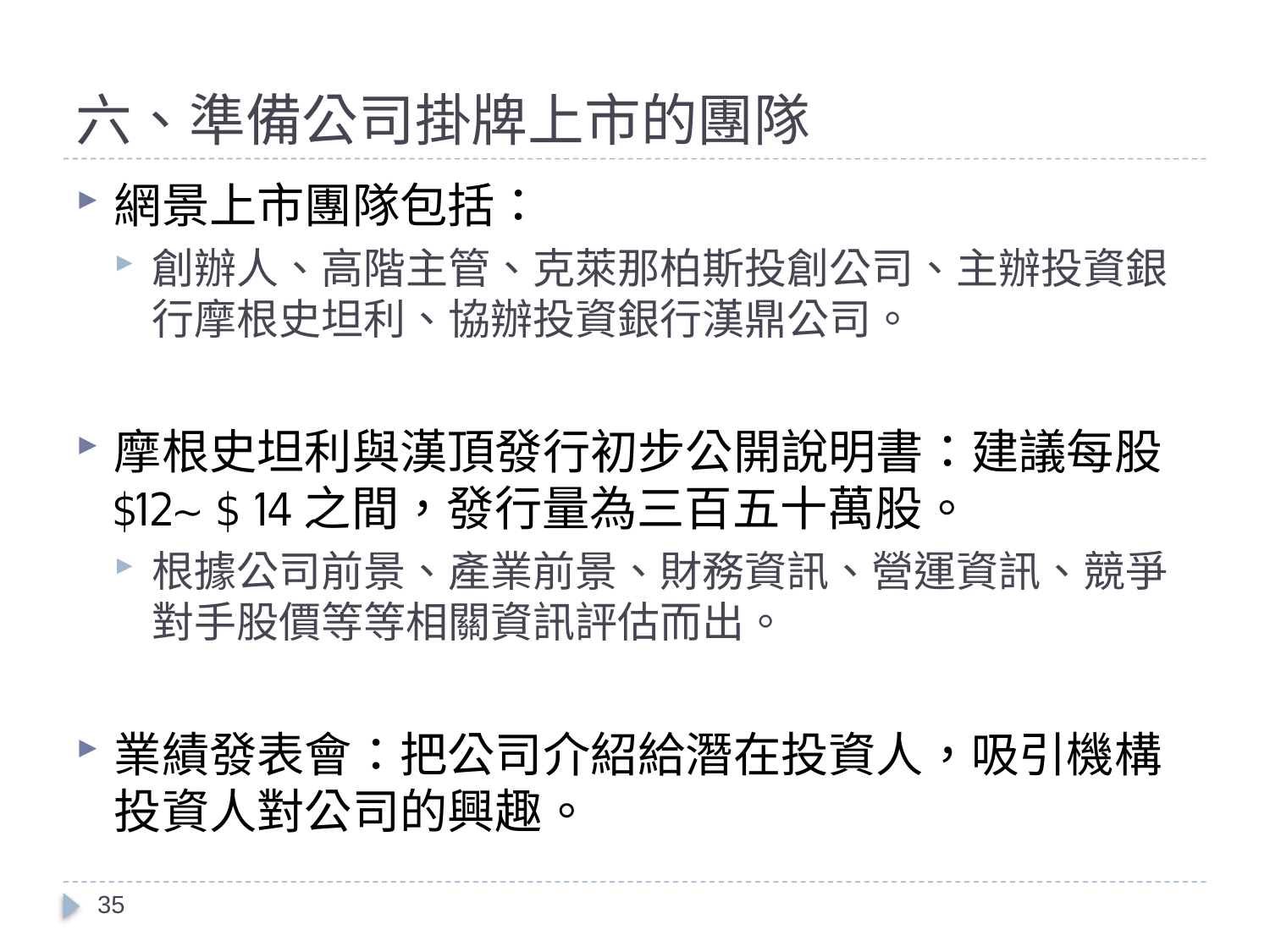

# 六、準備公司掛牌上市的團隊
網景上市團隊包括：
創辦人、高階主管、克萊那柏斯投創公司、主辦投資銀行摩根史坦利、協辦投資銀行漢鼎公司。

摩根史坦利與漢頂發行初步公開說明書：建議每股$12~ $ 14之間，發行量為三百五十萬股。
根據公司前景、產業前景、財務資訊、營運資訊、競爭對手股價等等相關資訊評估而出。

業績發表會：把公司介紹給潛在投資人，吸引機構投資人對公司的興趣。
35